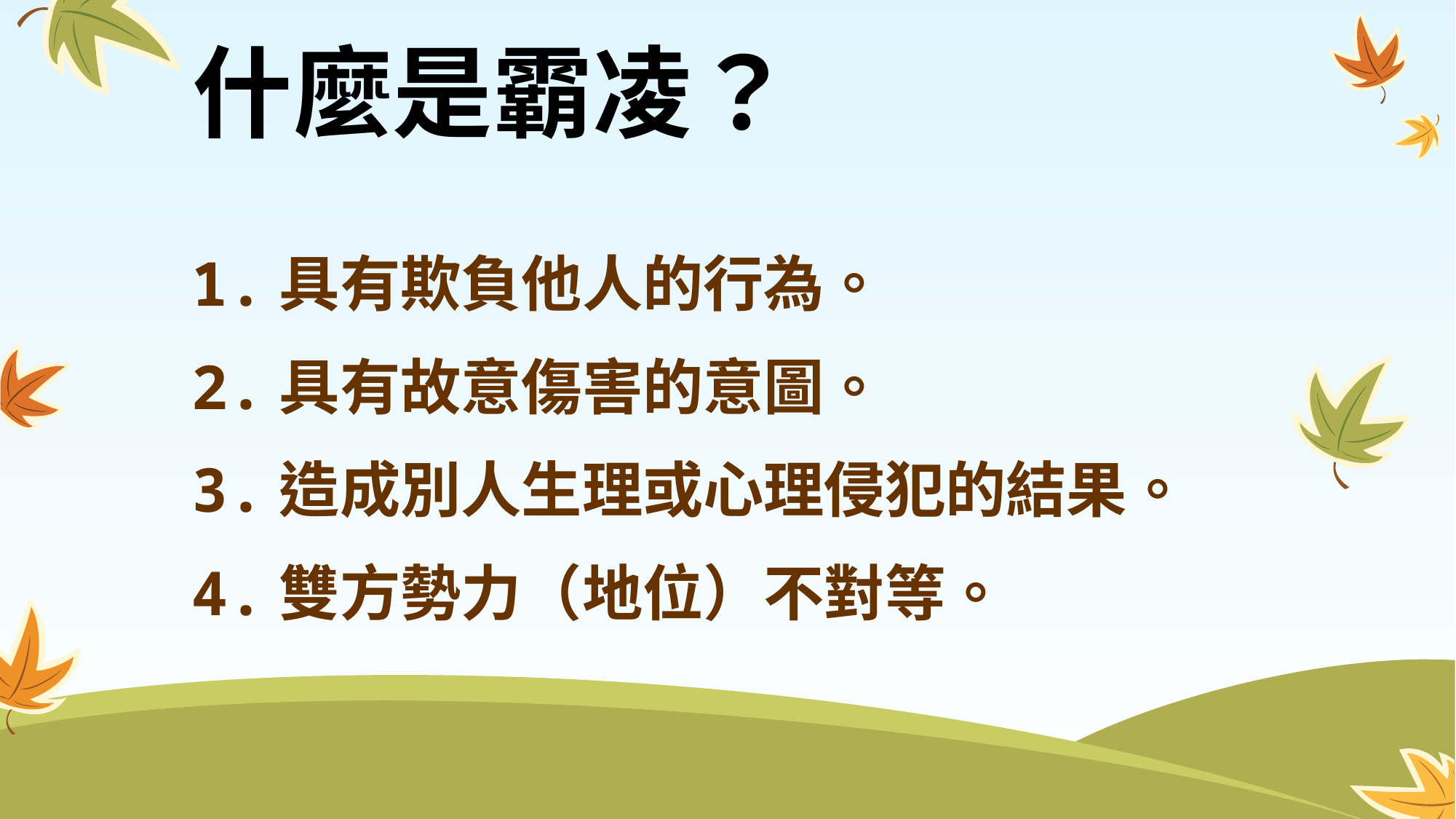

什麼是霸凌？
1.具有欺負他人的行為。
2.具有故意傷害的意圖。
3.造成別人生理或心理侵犯的結果。
4.雙方勢力（地位）不對等。